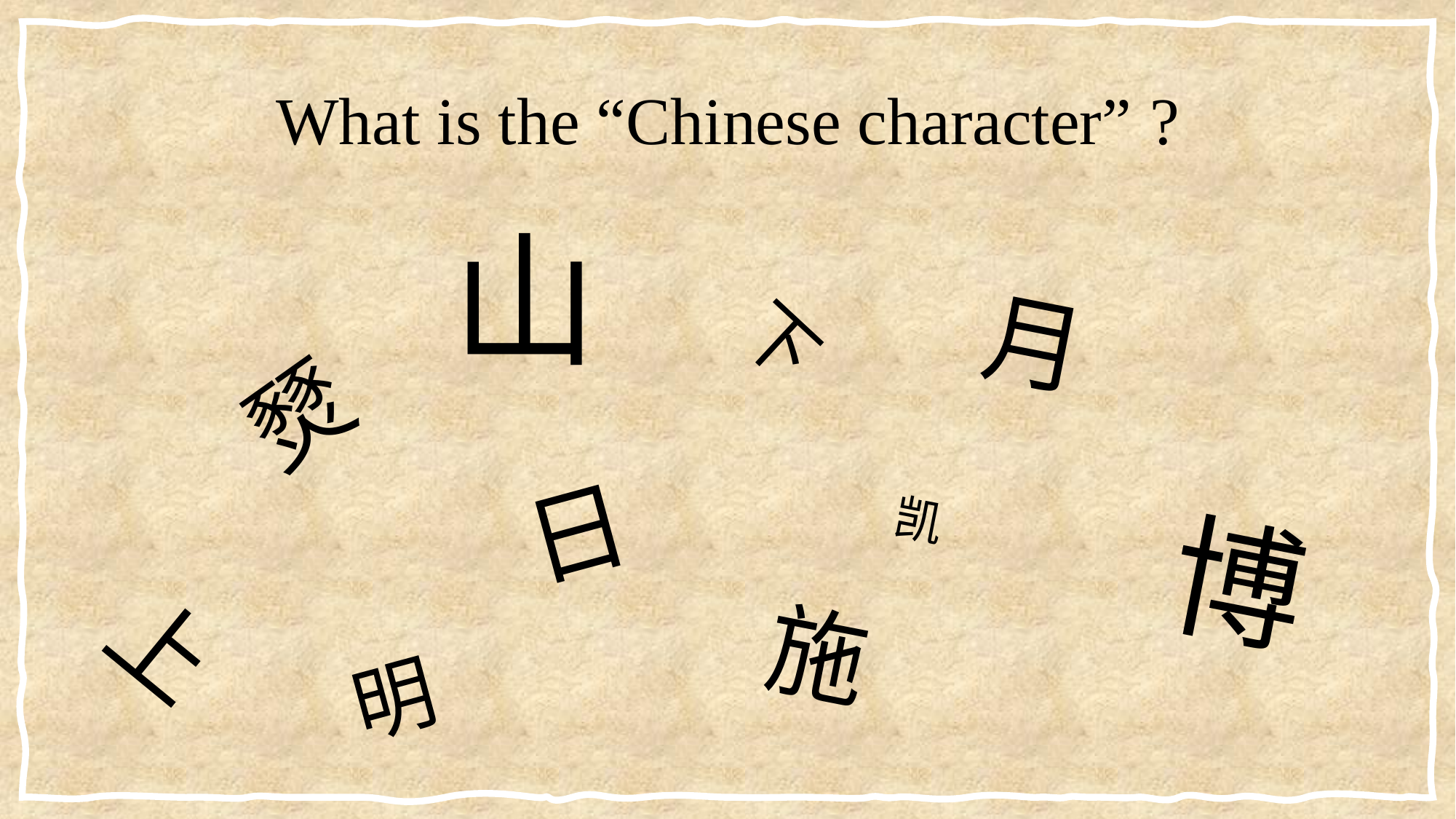

# What is the “Chinese character” ?
山
月
下
燹
日
凯
博
上
施
明